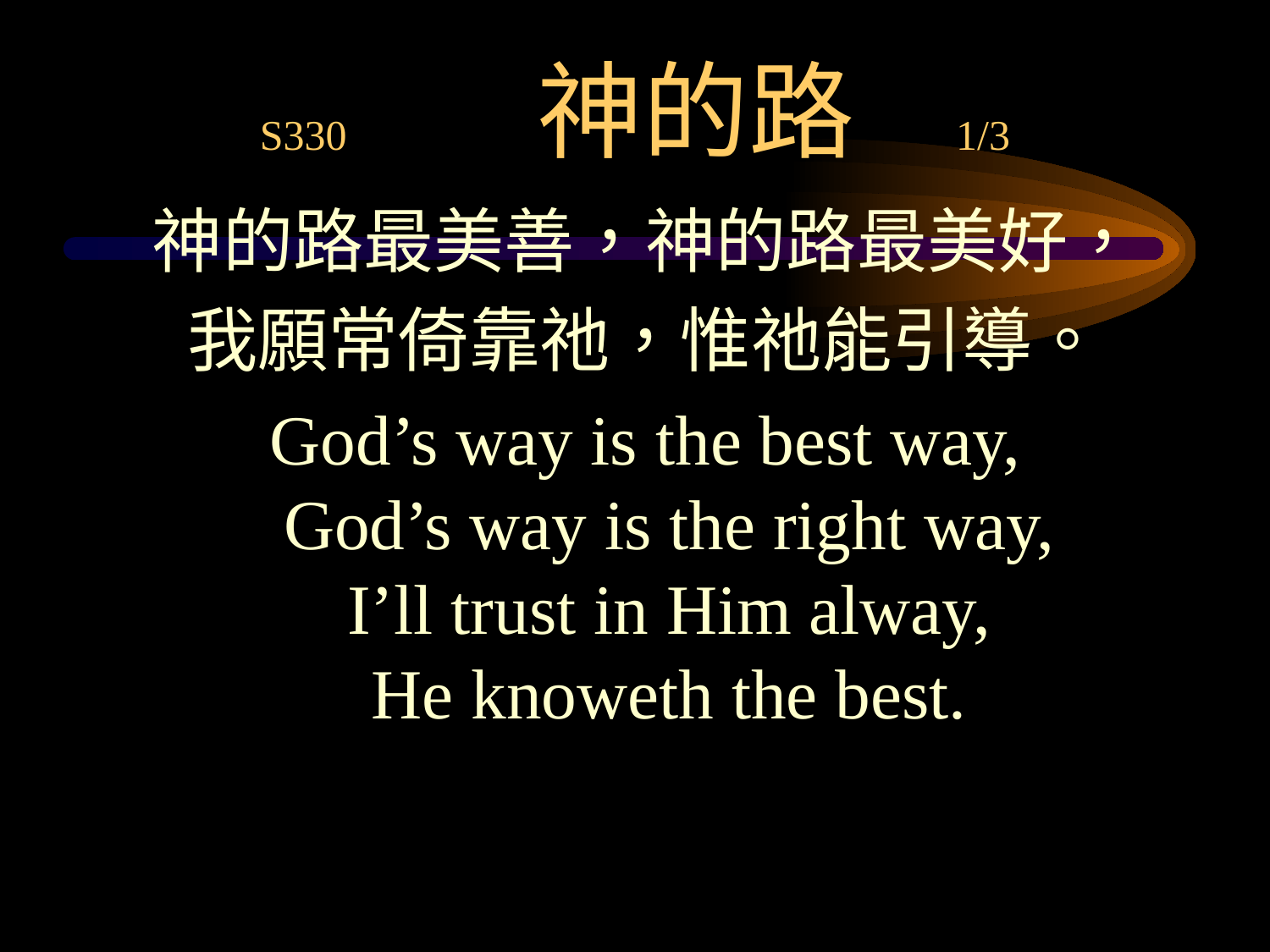

# S330   神的路    1/3
神的路最美善，神的路最美好，
我願常倚靠祂，惟祂能引導。
God’s way is the best way,
God’s way is the right way,
I’ll trust in Him alway,
He knoweth the best.